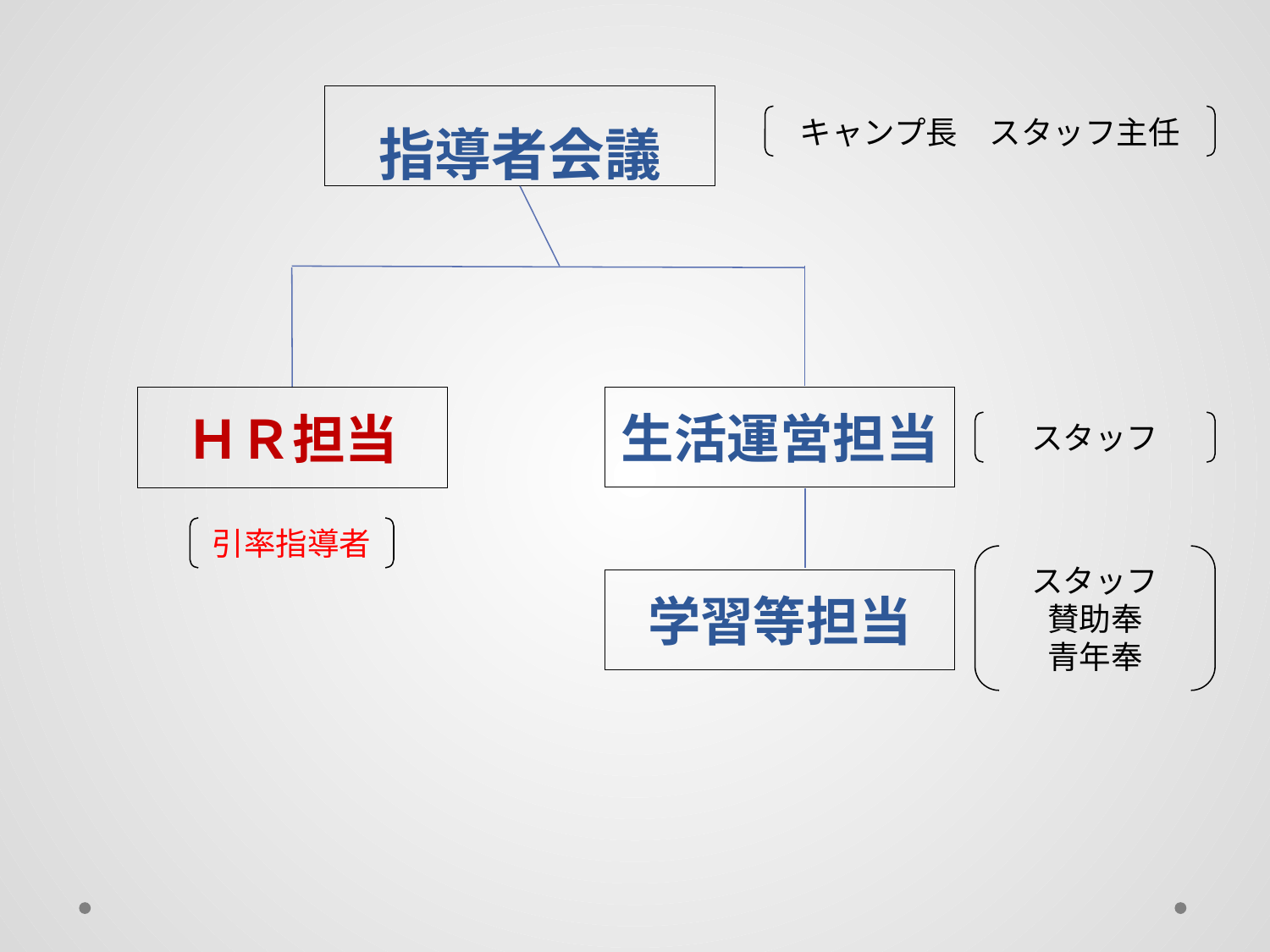

# 指導者会議
キャンプ長　スタッフ主任
生活運営担当
ＨＲ担当
引率指導者
スタッフ
スタッフ
賛助奉
青年奉
学習等担当